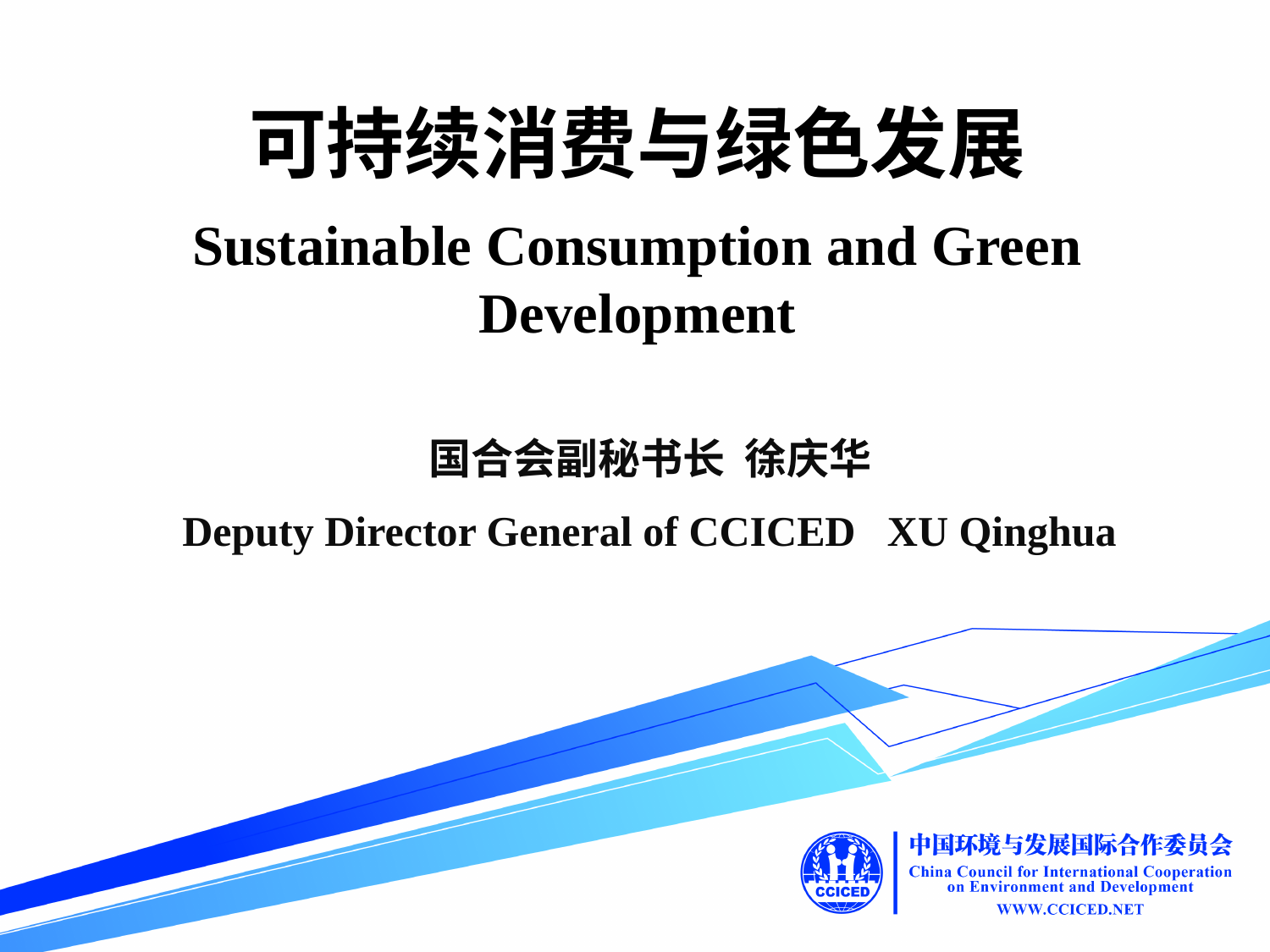

可持续消费与绿色发展
Sustainable Consumption and Green Development

国合会副秘书长  徐庆华
 Deputy Director General of CCICED   XU Qinghua